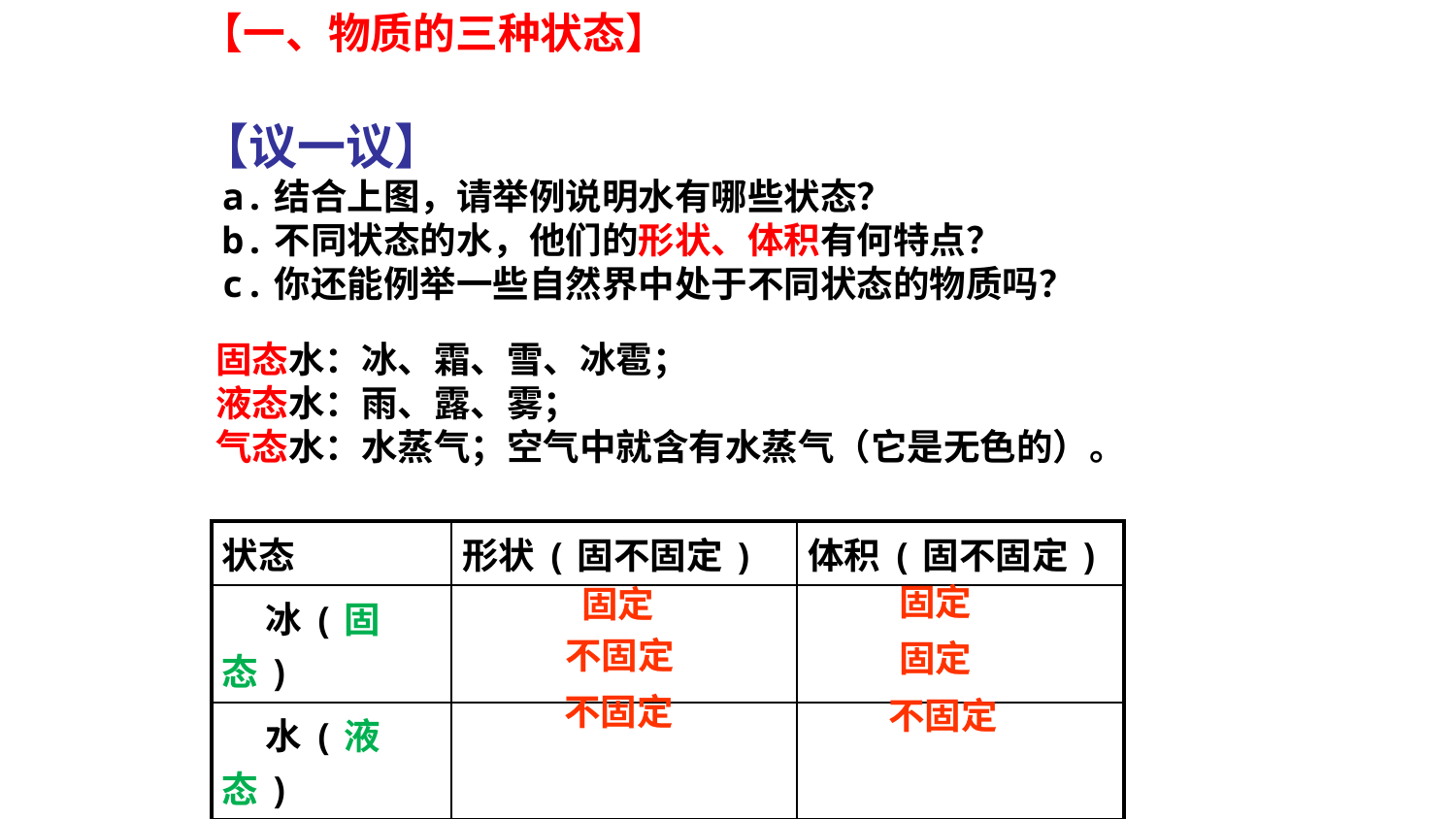

【一、物质的三种状态】

【议一议】
 a.结合上图，请举例说明水有哪些状态？
 b.不同状态的水，他们的形状、体积有何特点？
 c.你还能例举一些自然界中处于不同状态的物质吗？
固态水：冰、霜、雪、冰雹；
液态水：雨、露、雾；
气态水：水蒸气；空气中就含有水蒸气（它是无色的）。
| 状态 | 形状(固不固定) | 体积(固不固定) |
| --- | --- | --- |
| 冰(固态) |  |  |
| 水(液态) |  |  |
| 水蒸气(气态) |  |  |
固定
固定
不固定
固定
不固定
不固定